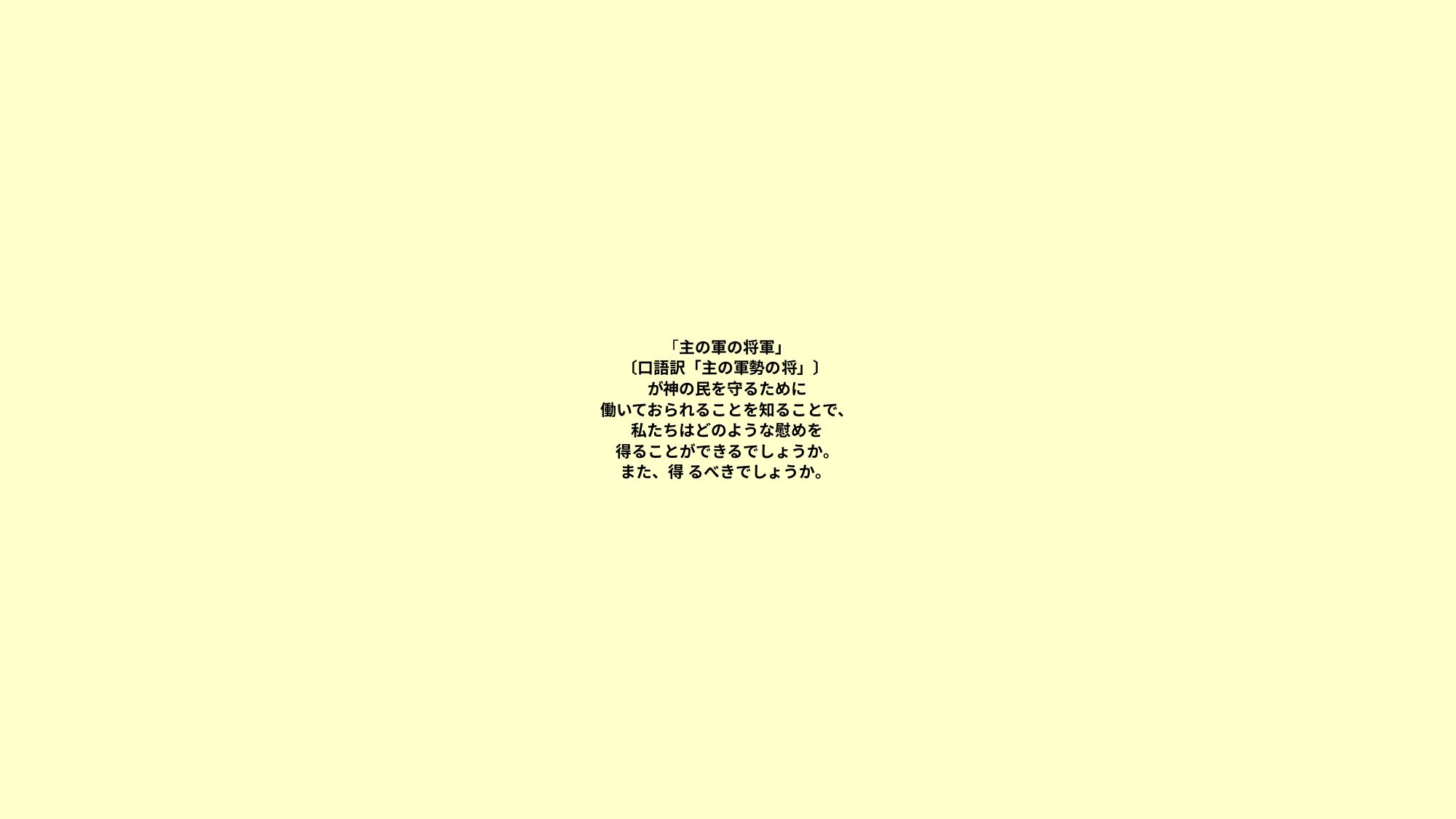

# 「主の軍の将軍」 〔口語訳「主の軍勢の将」〕 が神の民を守るために 働いておられることを知ることで、 私たちはどのような慰めを 得ることができるでしょうか。 また、得 るべきでしょうか。